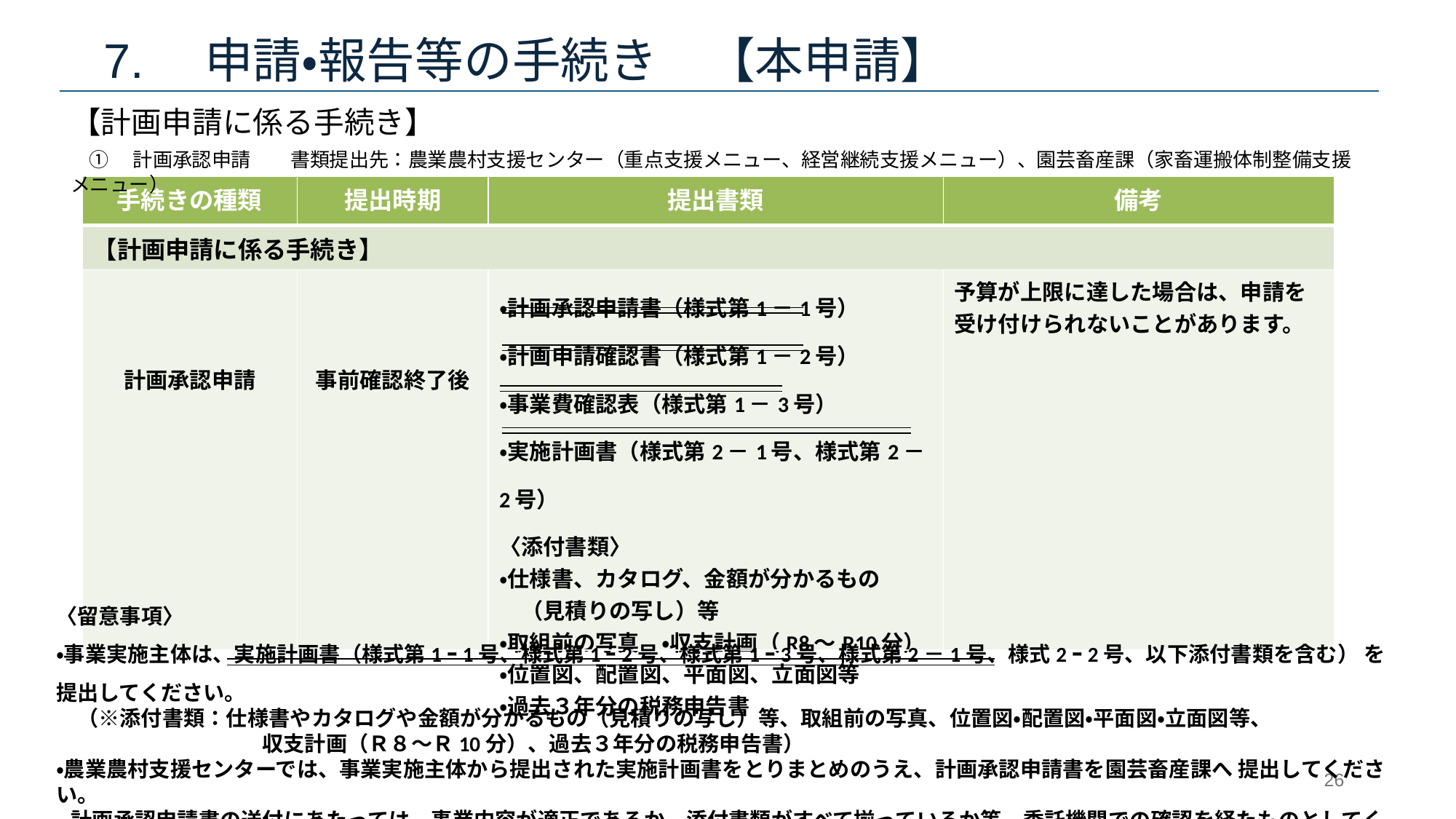

# 7.　申請・報告等の手続き　【本申請】

【計画申請に係る手続き】
   ①　計画承認申請　　書類提出先：農業農村支援センター（重点支援メニュー、経営継続支援メニュー）、園芸畜産課（家畜運搬体制整備支援メニュー）
| 手続きの種類 | 提出時期 | 提出書類 | 備考 |
| --- | --- | --- | --- |
| 【計画申請に係る手続き】 |  |  |  |
| 計画承認申請 | 事前確認終了後 | ・計画承認申請書（様式第1－1号） ・計画申請確認書（様式第1－2号） ・事業費確認表（様式第1－3号） ・実施計画書（様式第2－1号、様式第2－2号） 〈添付書類〉 ・仕様書、カタログ、金額が分かるもの 　（見積りの写し）等 ・取組前の写真　・収支計画（R8～R10分） ・位置図、配置図、平面図、立面図等 ・過去３年分の税務申告書 | 予算が上限に達した場合は、申請を受け付けられないことがあります。 |
〈留意事項〉
・事業実施主体は、実施計画書（様式第1ｰ1号、様式第1ｰ2号、様式第1ｰ3号、様式第2－1号、様式2ｰ2号、以下添付書類を含む） を提出してください。
　（※添付書類：仕様書やカタログや金額が分かるもの（見積りの写し）等、取組前の写真、位置図・配置図・平面図・立面図等、
　　　　　　　　　   収支計画（Ｒ８～Ｒ10分）、過去３年分の税務申告書）
・農業農村支援センターでは、事業実施主体から提出された実施計画書をとりまとめのうえ、計画承認申請書を園芸畜産課へ 提出してください。
  計画承認申請書の送付にあたっては、事業内容が適正であるか、添付書類がすべて揃っているか等、委託機関での確認を経たものとしてください。
26